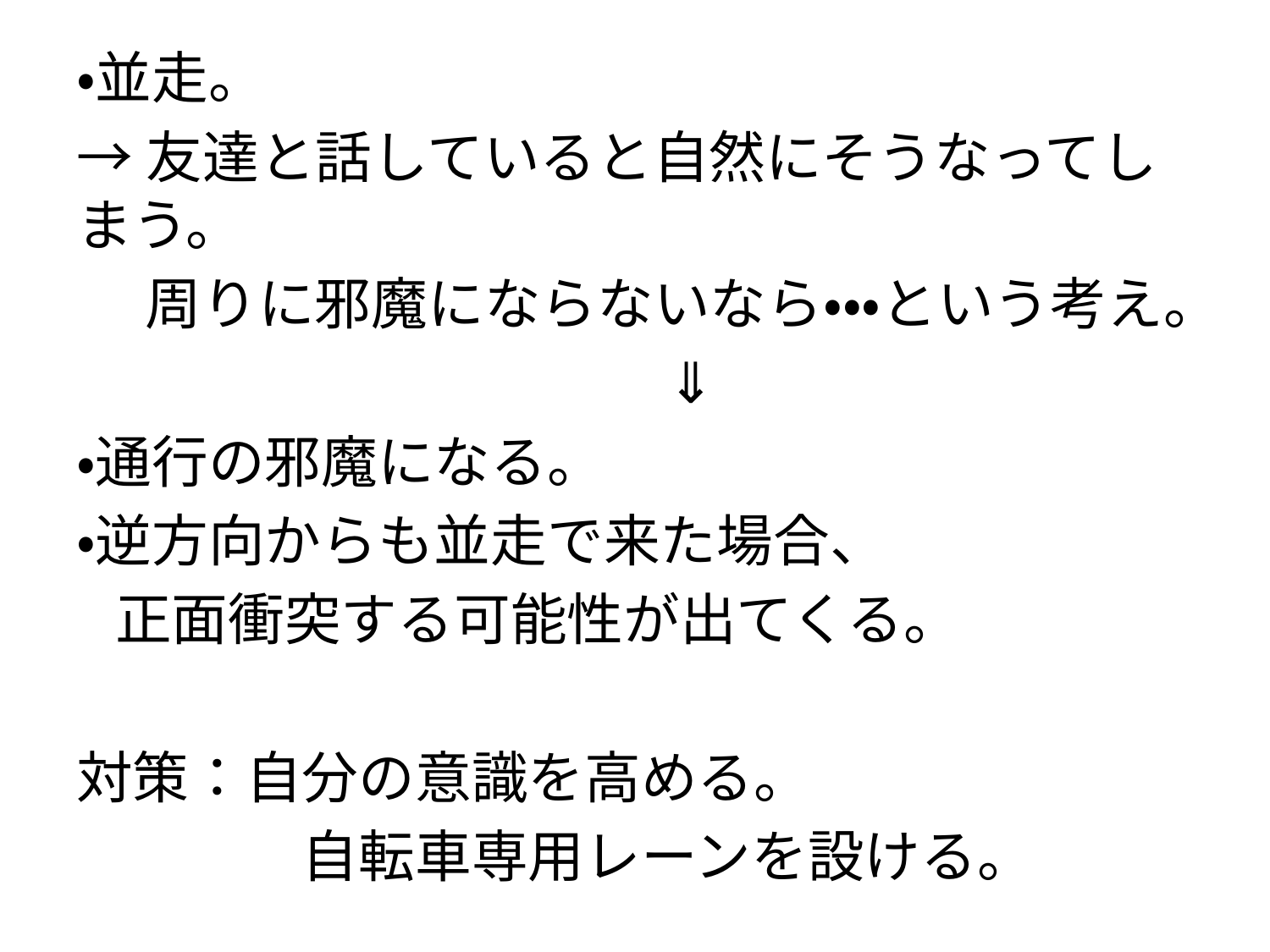

・並走。
→友達と話していると自然にそうなってしまう。
　 周りに邪魔にならないなら・・・という考え。
　　⇓
・通行の邪魔になる。
・逆方向からも並走で来た場合、
  正面衝突する可能性が出てくる。

対策：自分の意識を高める。
　　　　自転車専用レーンを設ける。